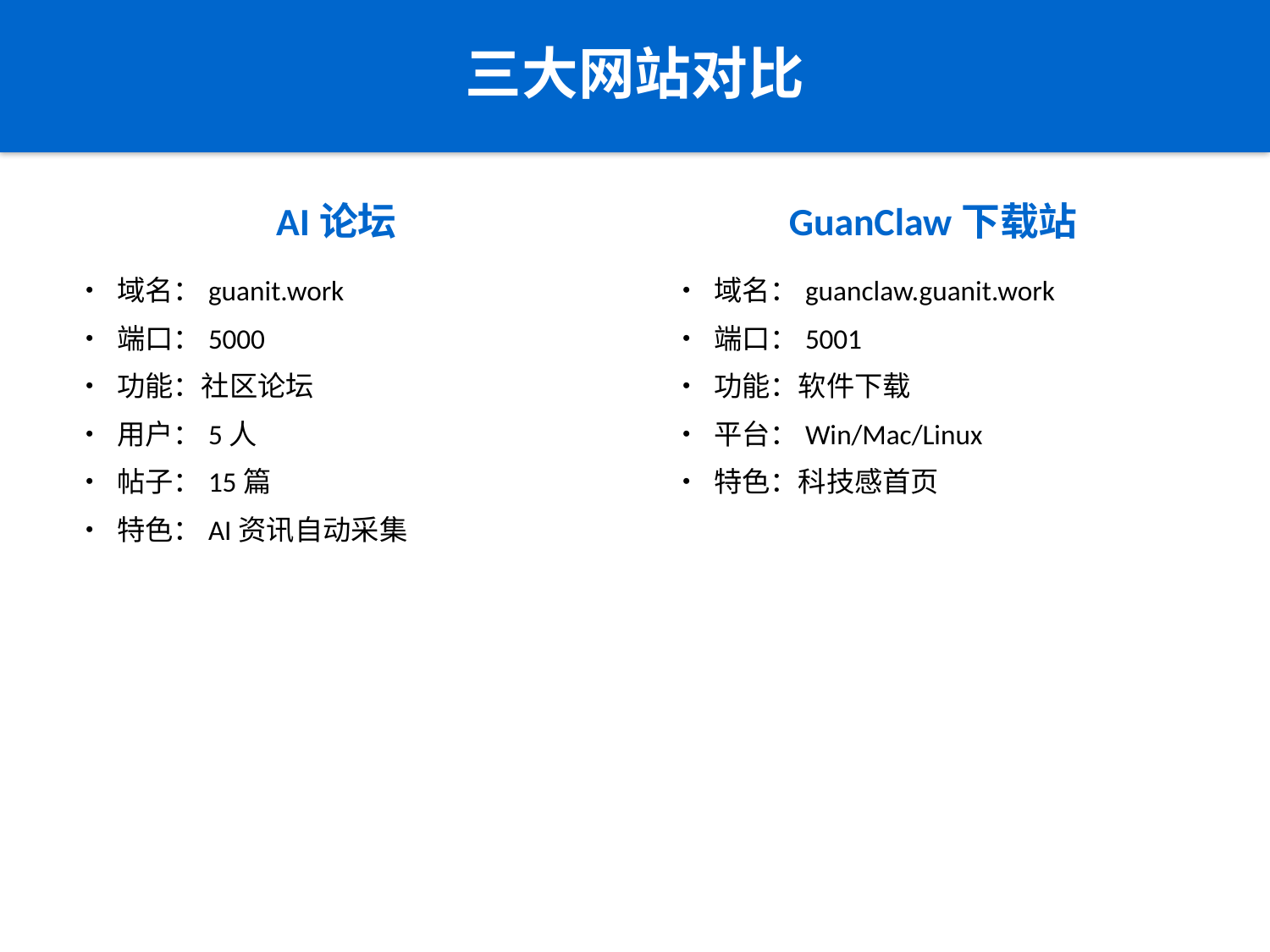

三大网站对比
AI论坛
GuanClaw下载站
• 域名：guanit.work
• 端口：5000
• 功能：社区论坛
• 用户：5人
• 帖子：15篇
• 特色：AI资讯自动采集
• 域名：guanclaw.guanit.work
• 端口：5001
• 功能：软件下载
• 平台：Win/Mac/Linux
• 特色：科技感首页